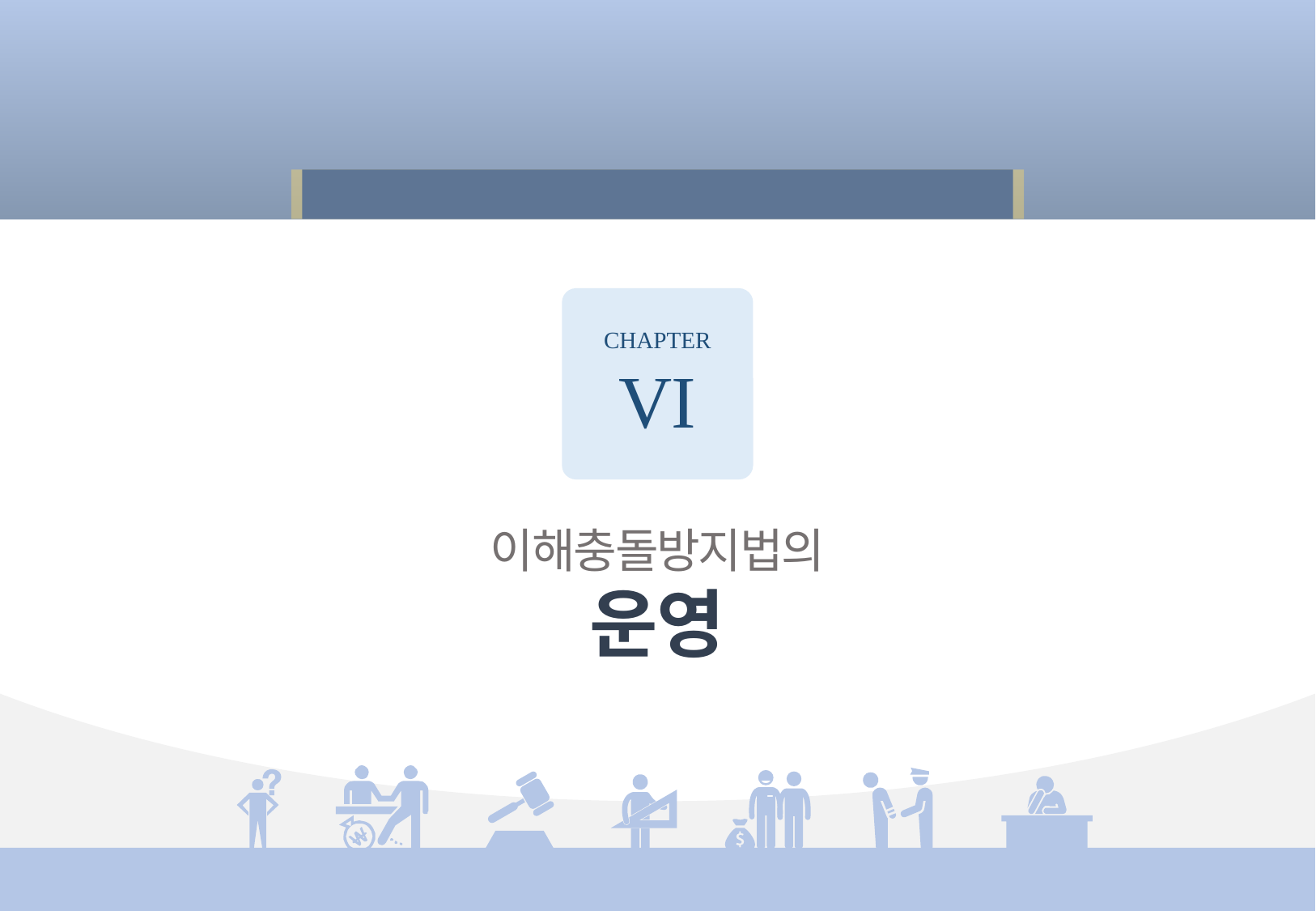

「공직자의 이해충돌 방지법」의 이해

CHAPTER
VI
이해충돌방지법의
운영

113